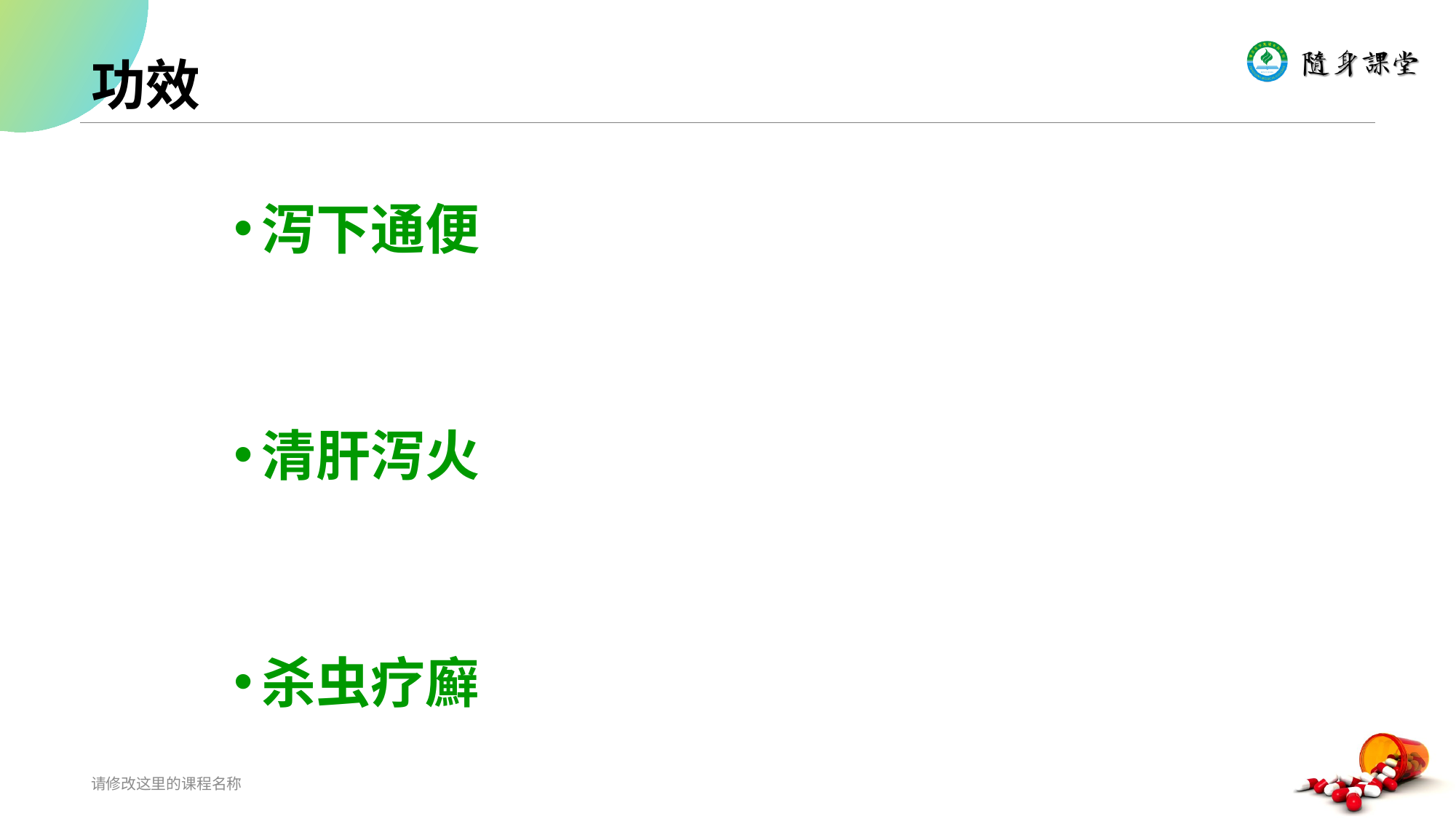

# 功效
泻下通便

清肝泻火

杀虫疗廯

请修改这里的课程名称
11